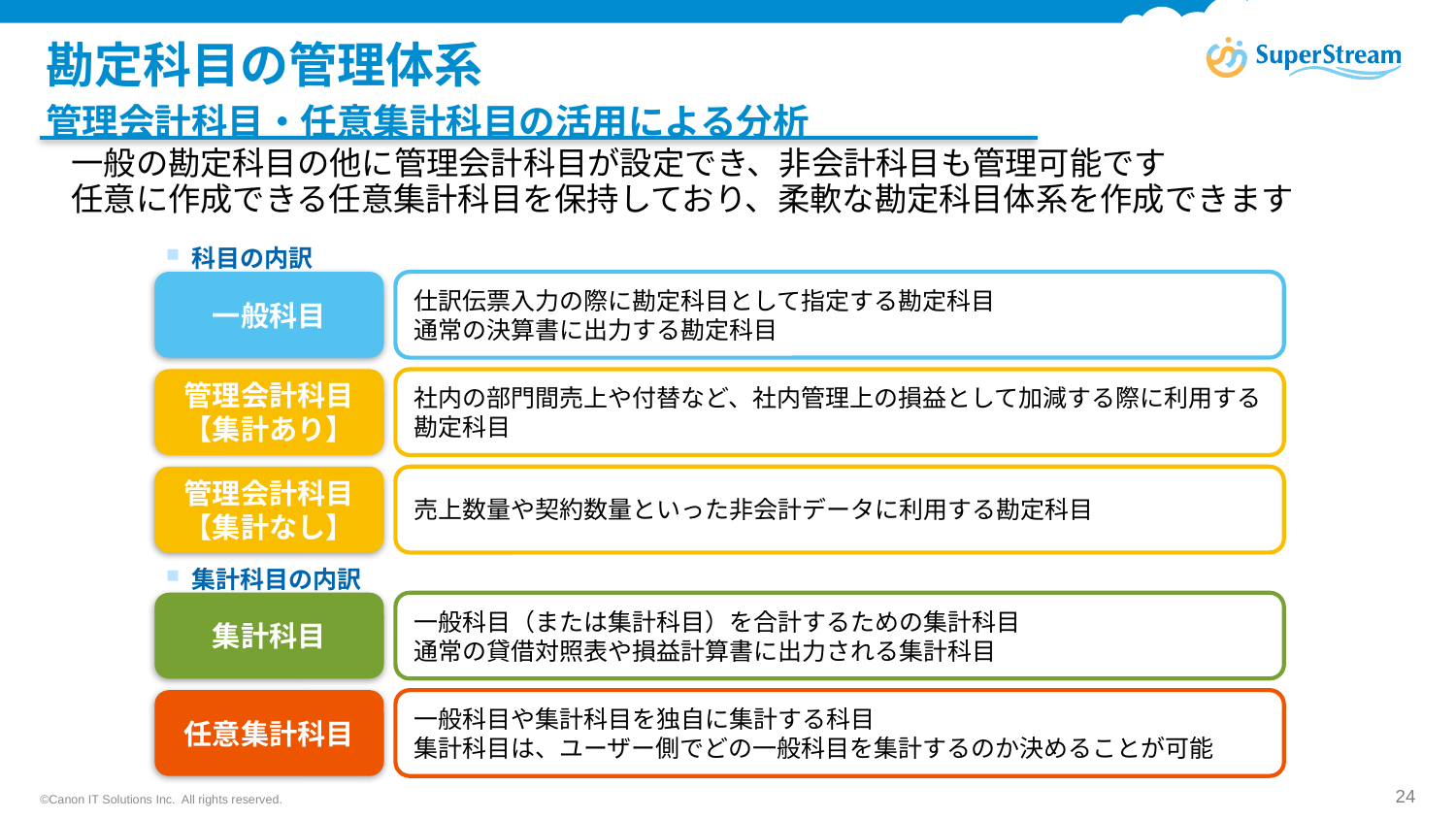

# 勘定科目の管理体系
管理会計科目・任意集計科目の活用による分析

一般の勘定科目の他に管理会計科目が設定でき、非会計科目も管理可能です
任意に作成できる任意集計科目を保持しており、柔軟な勘定科目体系を作成できます

科目の内訳
一般科目

仕訳伝票入力の際に勘定科目として指定する勘定科目
通常の決算書に出力する勘定科目

管理会計科目
【集計あり】
社内の部門間売上や付替など、社内管理上の損益として加減する際に利用する勘定科目
管理会計科目
【集計なし】
売上数量や契約数量といった非会計データに利用する勘定科目
集計科目の内訳
集計科目
一般科目（または集計科目）を合計するための集計科目
通常の貸借対照表や損益計算書に出力される集計科目
任意集計科目
一般科目や集計科目を独自に集計する科目
集計科目は、ユーザー側でどの一般科目を集計するのか決めることが可能
©Canon IT Solutions Inc.  All rights reserved.
24